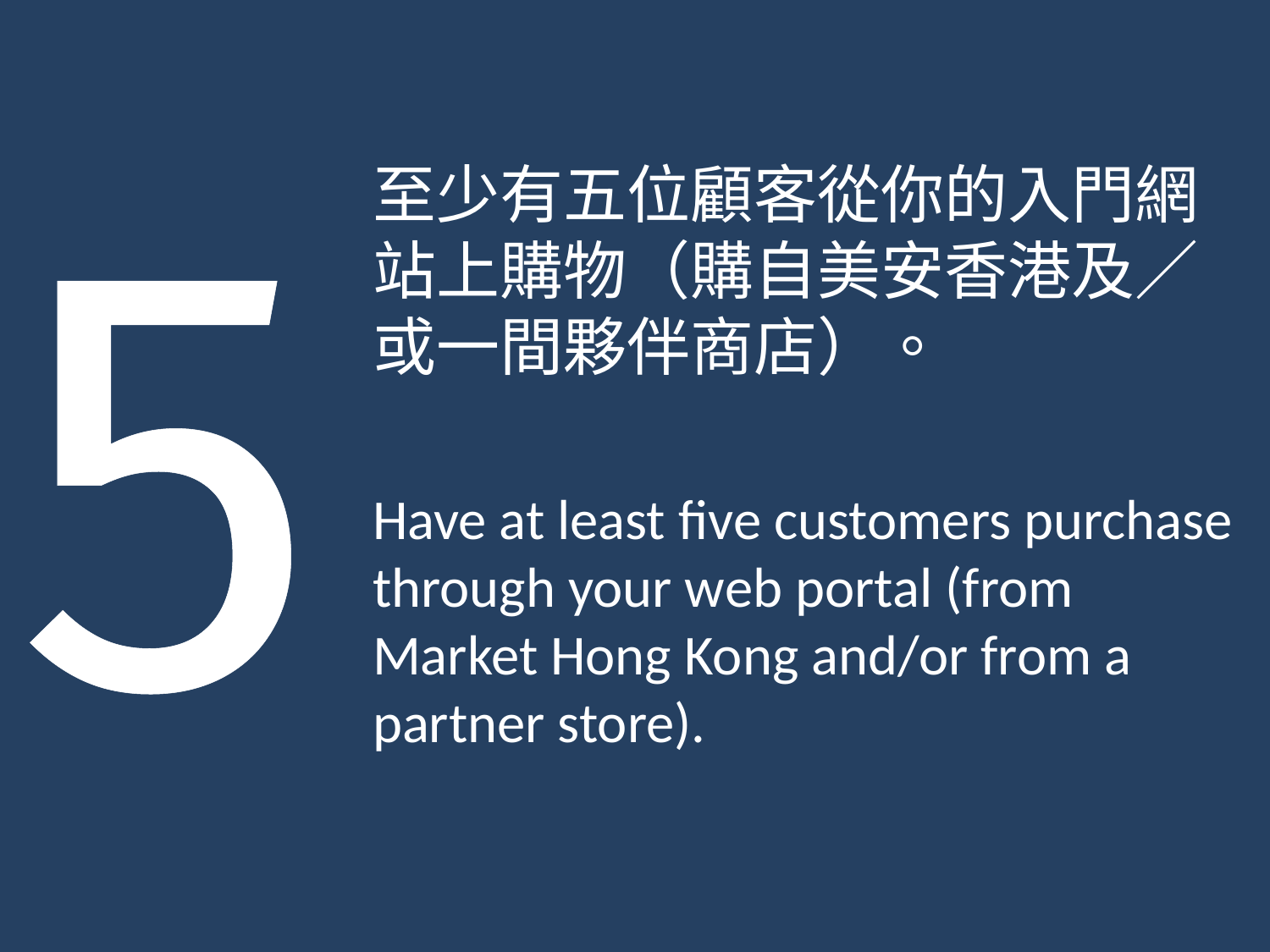

5
至少有五位顧客從你的入門網站上購物（購自美安香港及／或一間夥伴商店）。

Have at least five customers purchase through your web portal (from Market Hong Kong and/or from a partner store).